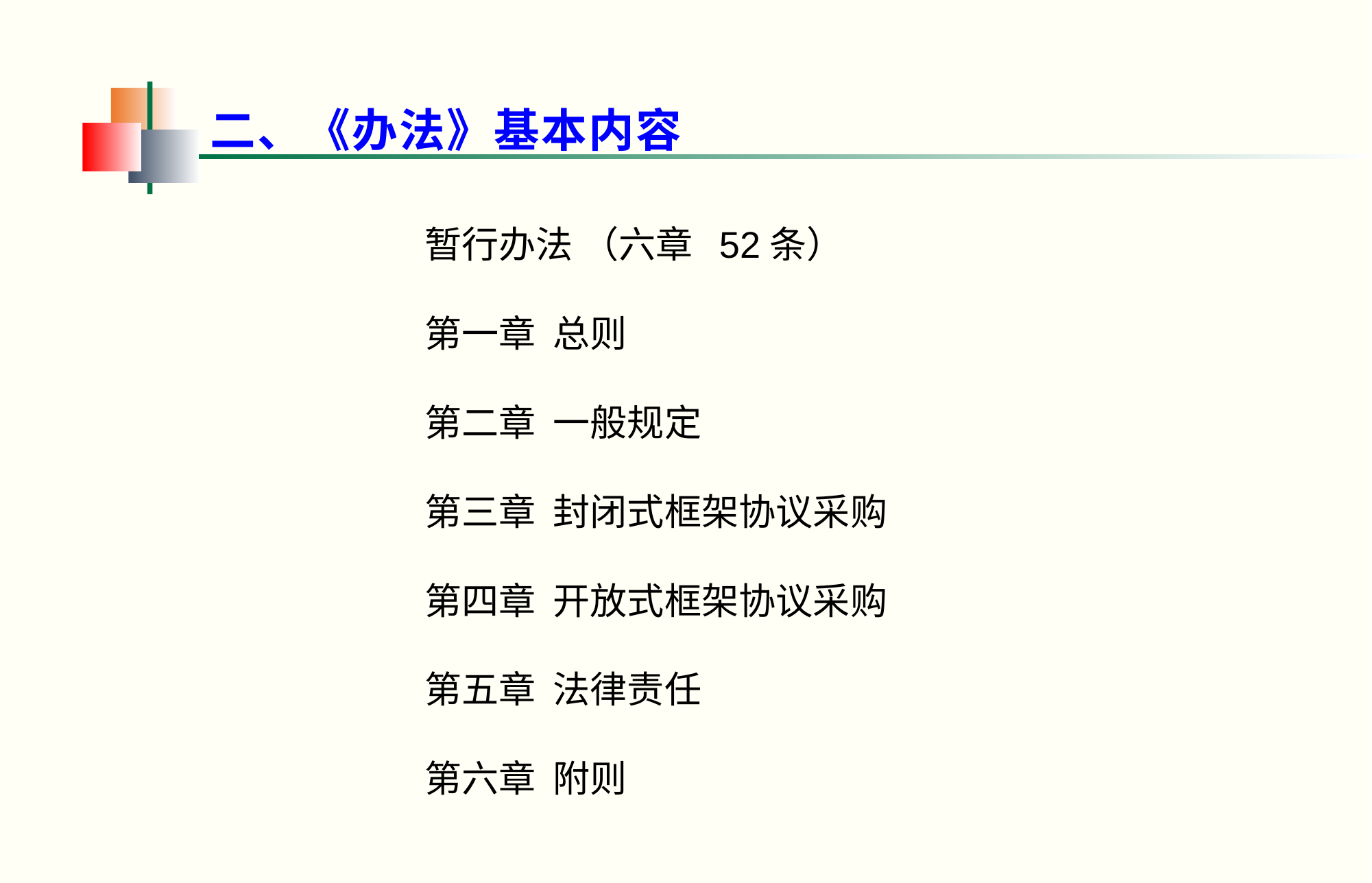

二、《办法》基本内容
暂行办法 （六章  52条）
第一章  总则
第二章  一般规定
第三章  封闭式框架协议采购
第四章  开放式框架协议采购
第五章  法律责任
第六章  附则